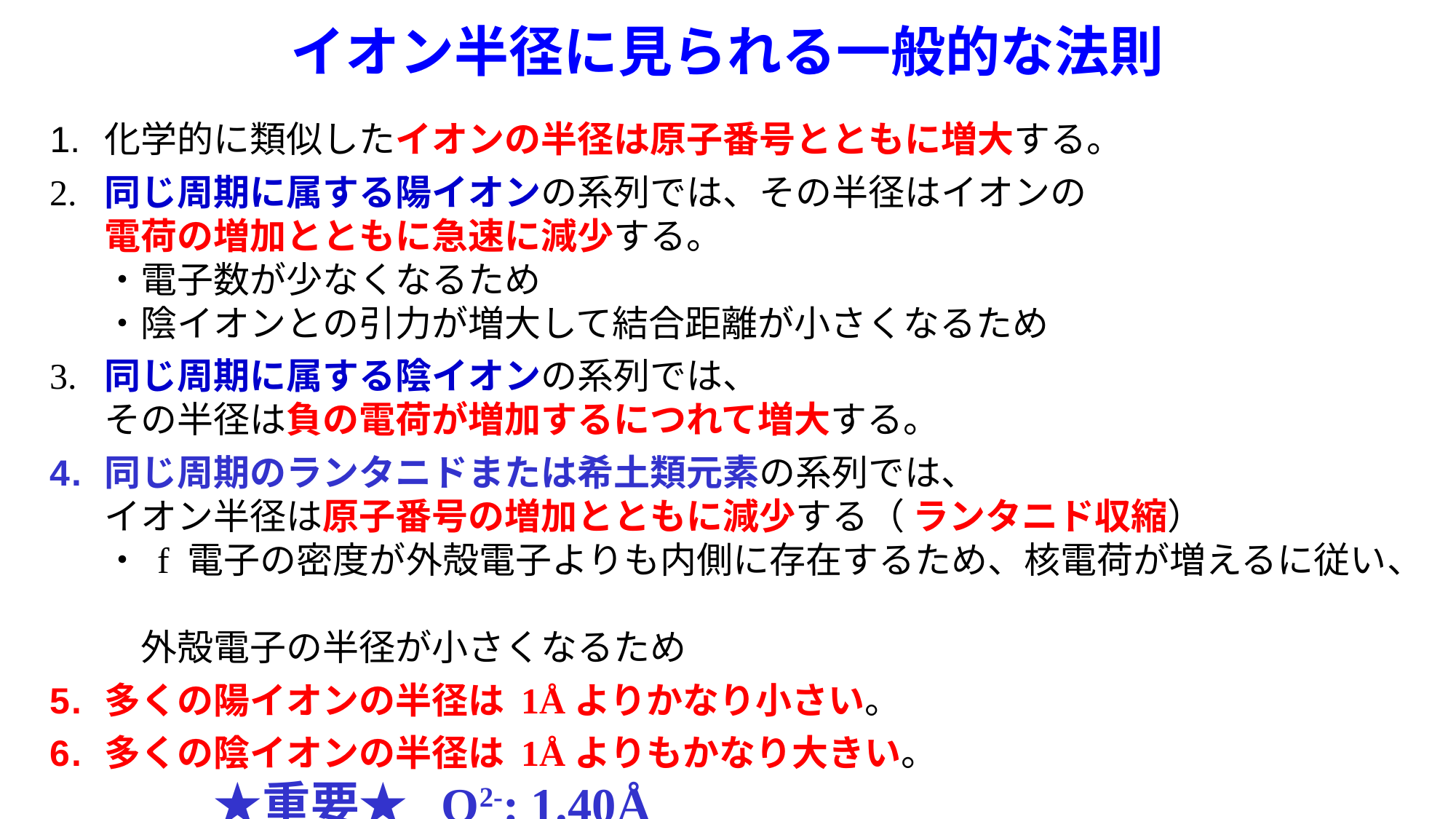

# イオン半径に見られる一般的な法則
化学的に類似したイオンの半径は原子番号とともに増大する。
2.	同じ周期に属する陽イオンの系列では、その半径はイオンの
電荷の増加とともに急速に減少する。
・電子数が少なくなるため
・陰イオンとの引力が増大して結合距離が小さくなるため
3.	同じ周期に属する陰イオンの系列では、
その半径は負の電荷が増加するにつれて増大する。
同じ周期のランタニドまたは希土類元素の系列では、
イオン半径は原子番号の増加とともに減少する（ ランタニド収縮）
・ f 電子の密度が外殻電子よりも内側に存在するため、核電荷が増えるに従い、
　外殻電子の半径が小さくなるため
多くの陽イオンの半径は 1Åよりかなり小さい。
多くの陰イオンの半径は 1Åよりもかなり大きい。
　　　★重要★  O2-: 1.40Å